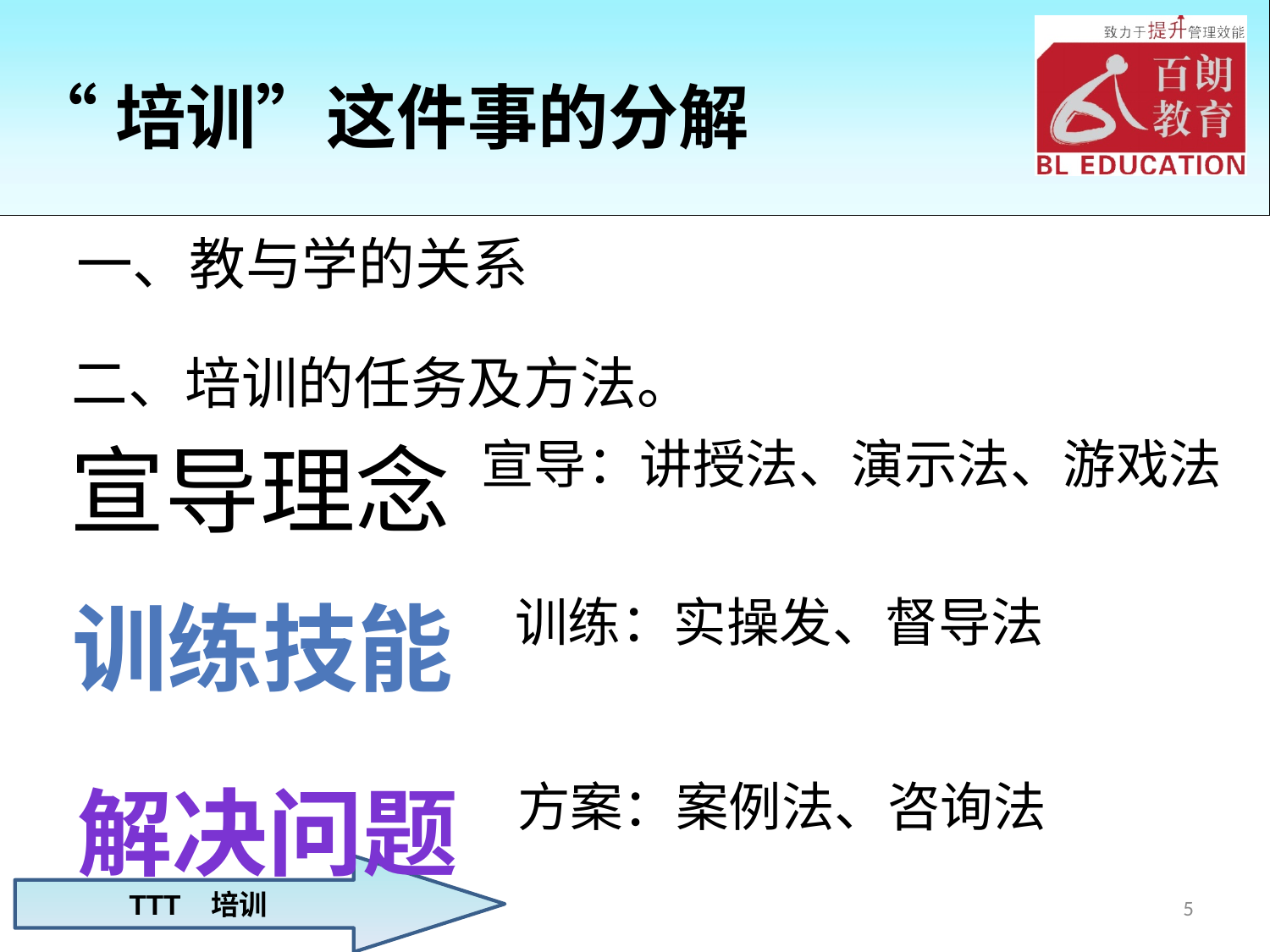

# “培训”这件事的分解
一、教与学的关系
二、培训的任务及方法。
宣导：讲授法、演示法、游戏法
宣导理念
训练技能
训练：实操发、督导法
方案：案例法、咨询法
解决问题
5